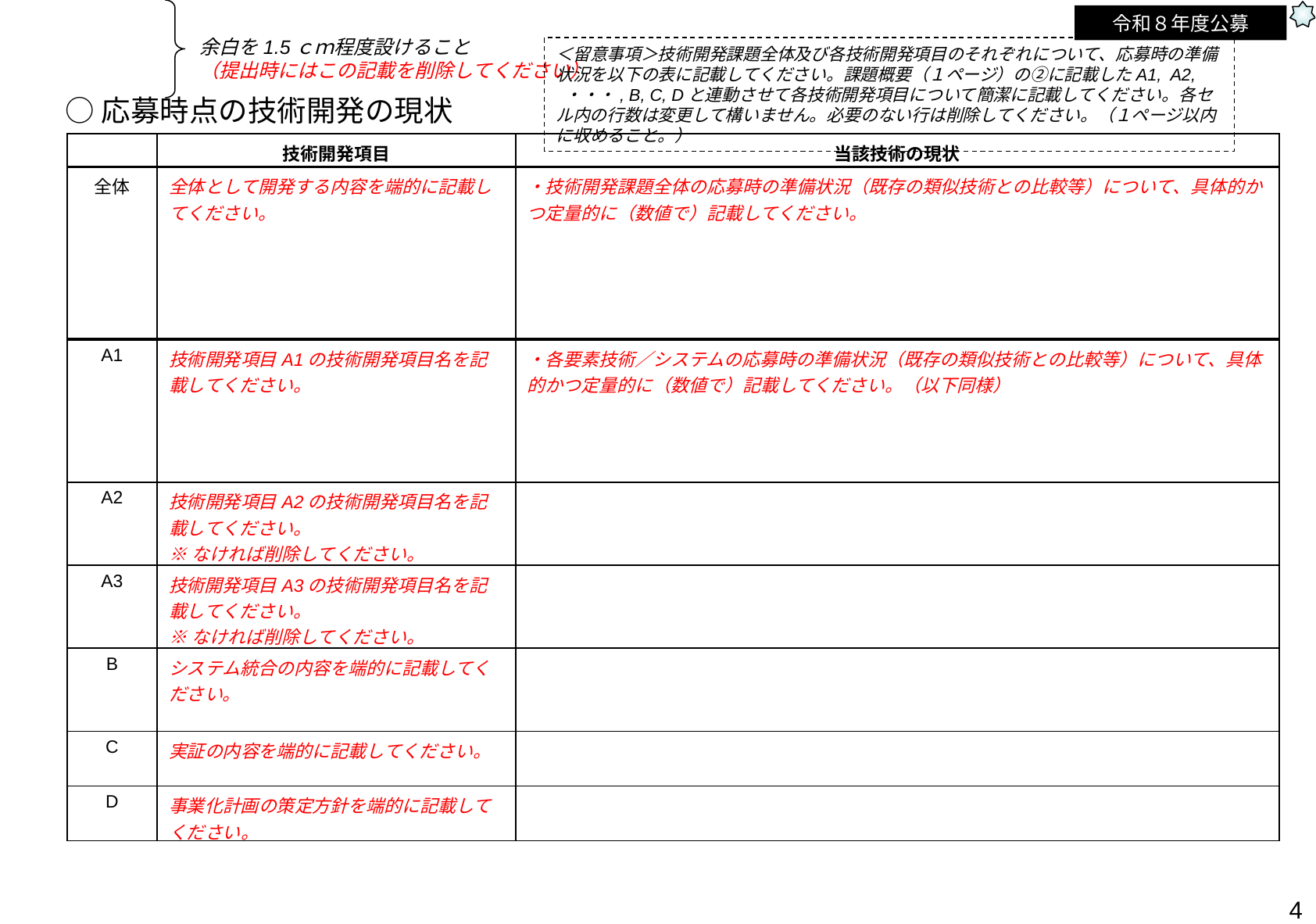

令和８年度公募
余白を1.5ｃｍ程度設けること
（提出時にはこの記載を削除してください）
＜留意事項＞技術開発課題全体及び各技術開発項目のそれぞれについて、応募時の準備状況を以下の表に記載してください。課題概要（１ページ）の②に記載したA1,  A2, ・・・, B, C, Dと連動させて各技術開発項目について簡潔に記載してください。各セル内の行数は変更して構いません。必要のない行は削除してください。（１ページ以内に収めること。）
○応募時点の技術開発の現状
|  | 技術開発項目 | 当該技術の現状 |
| --- | --- | --- |
| 全体 | 全体として開発する内容を端的に記載してください。 | ・技術開発課題全体の応募時の準備状況（既存の類似技術との比較等）について、具体的かつ定量的に（数値で）記載してください。 |
| A1 | 技術開発項目A1の技術開発項目名を記載してください。 | ・各要素技術／システムの応募時の準備状況（既存の類似技術との比較等）について、具体的かつ定量的に（数値で）記載してください。（以下同様） |
| A2 | 技術開発項目A2の技術開発項目名を記載してください。 ※なければ削除してください。 |  |
| A3 | 技術開発項目A3の技術開発項目名を記載してください。 ※なければ削除してください。 |  |
| B | システム統合の内容を端的に記載してください。 |  |
| C | 実証の内容を端的に記載してください。 |  |
| D | 事業化計画の策定方針を端的に記載してください。 |  |
4